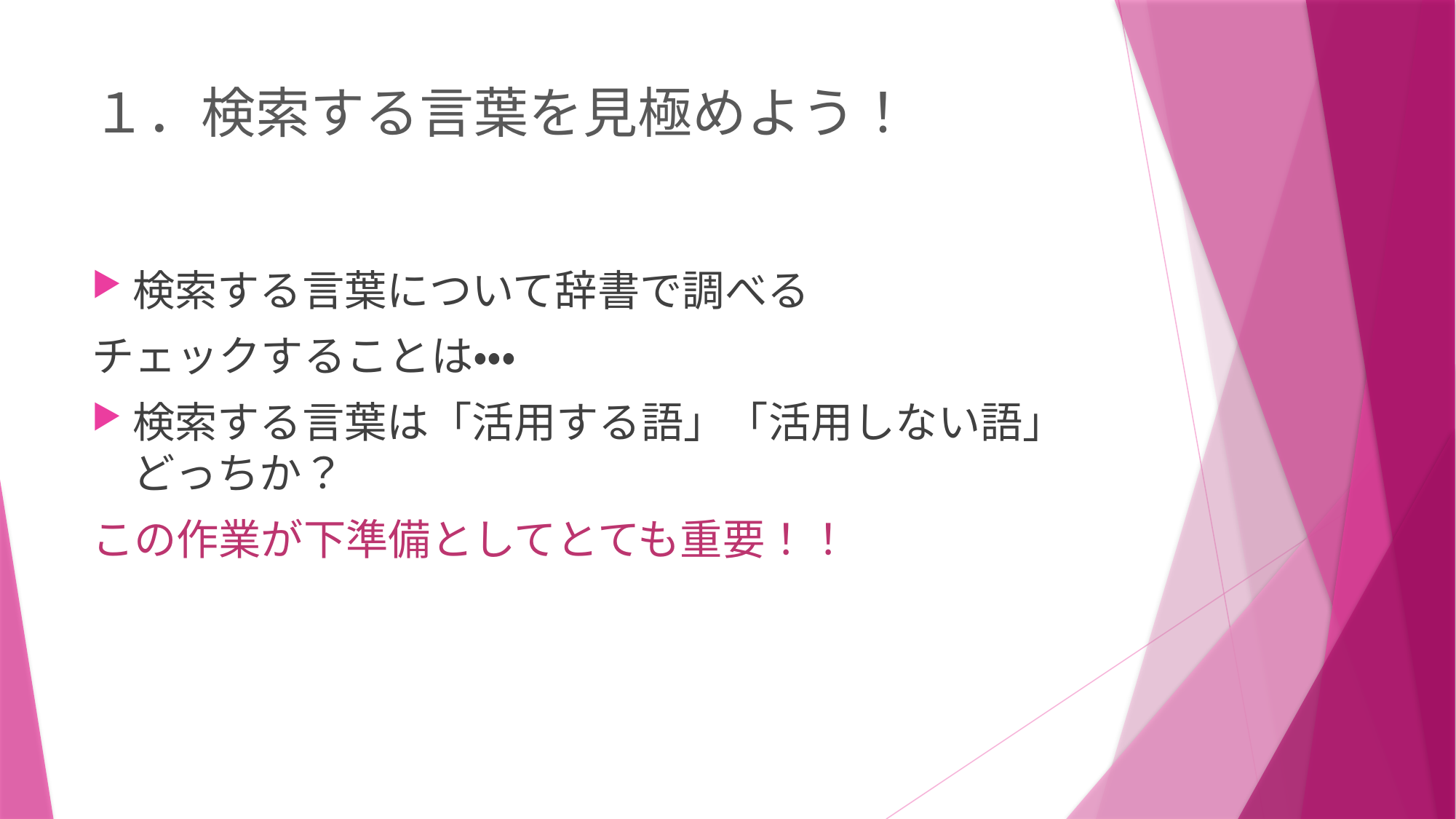

# １．検索する言葉を見極めよう！
検索する言葉について辞書で調べる
チェックすることは・・・
検索する言葉は「活用する語」「活用しない語」どっちか？
この作業が下準備としてとても重要！！